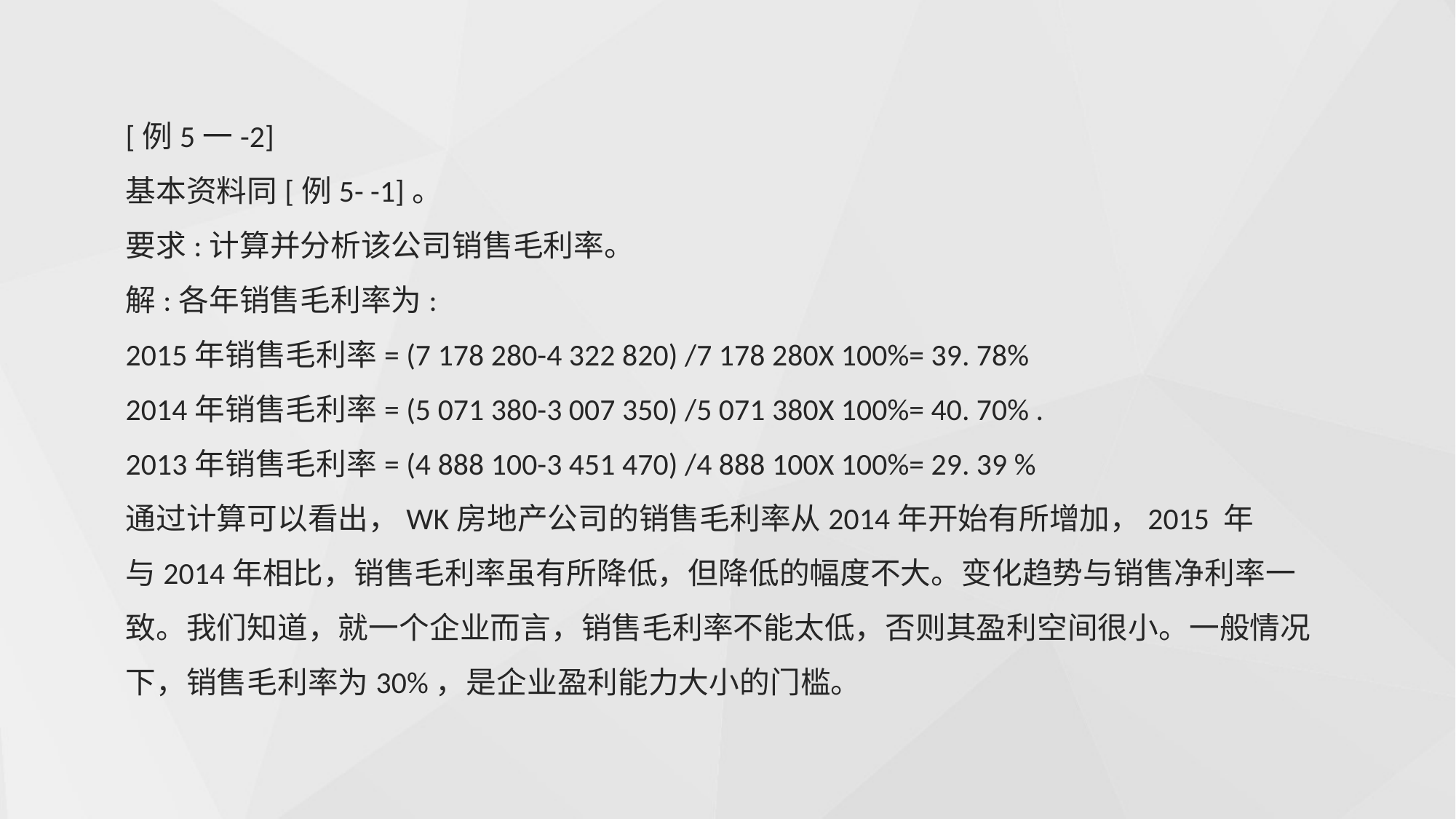

[例5一-2]
基本资料同[例5- -1]。
要求:计算并分析该公司销售毛利率。
解:各年销售毛利率为:
2015年销售毛利率= (7 178 280-4 322 820) /7 178 280X 100%= 39. 78%
2014年销售毛利率= (5 071 380-3 007 350) /5 071 380X 100%= 40. 70% .
2013年销售毛利率= (4 888 100-3 451 470) /4 888 100X 100%= 29. 39 %
通过计算可以看出，WK房地产公司的销售毛利率从2014年开始有所增加，2015 年
与2014年相比，销售毛利率虽有所降低，但降低的幅度不大。变化趋势与销售净利率一
致。我们知道，就一个企业而言，销售毛利率不能太低，否则其盈利空间很小。一般情况
下，销售毛利率为30%，是企业盈利能力大小的门槛。